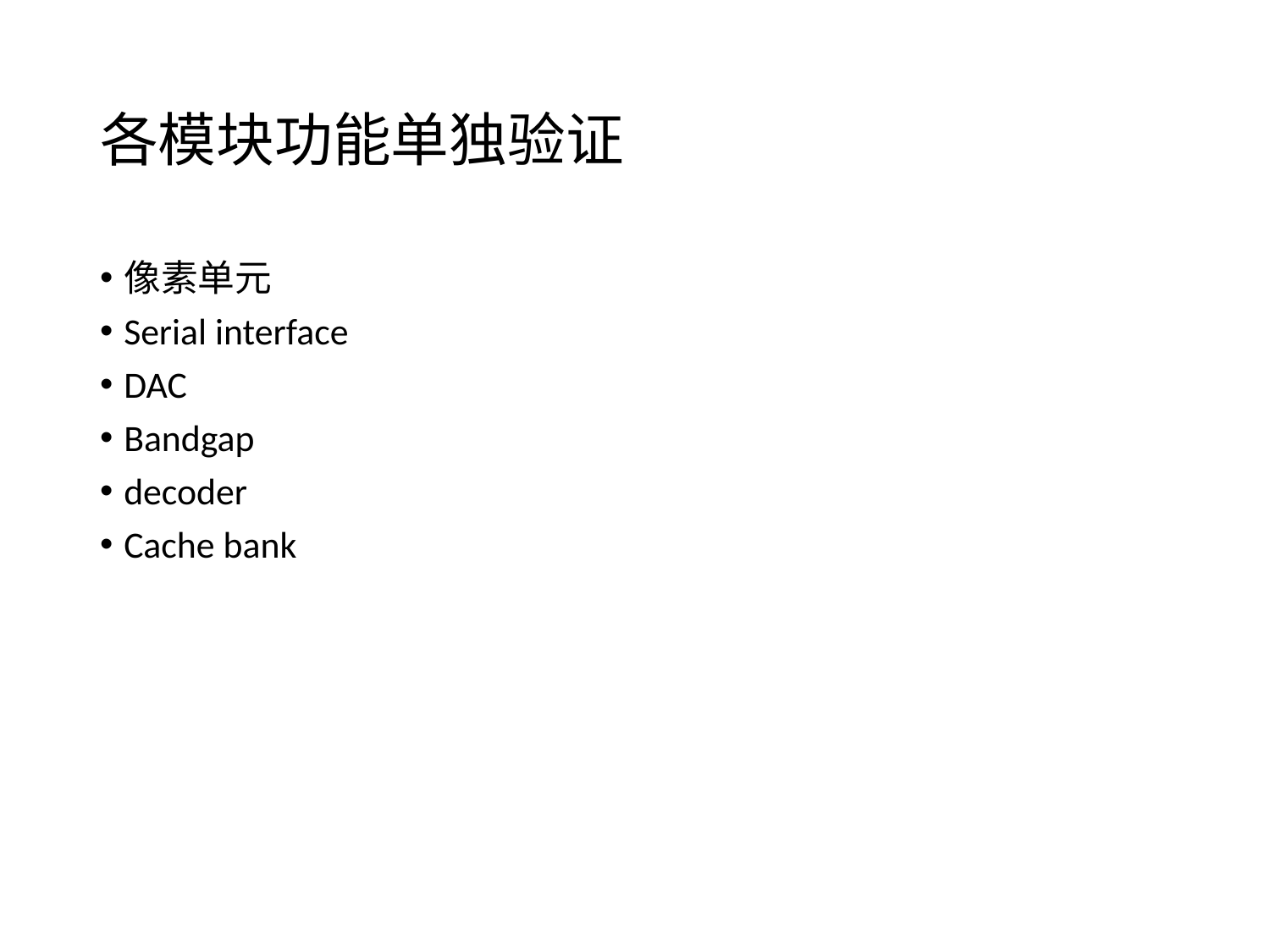

# 各模块功能单独验证
像素单元
Serial interface
DAC
Bandgap
decoder
Cache bank